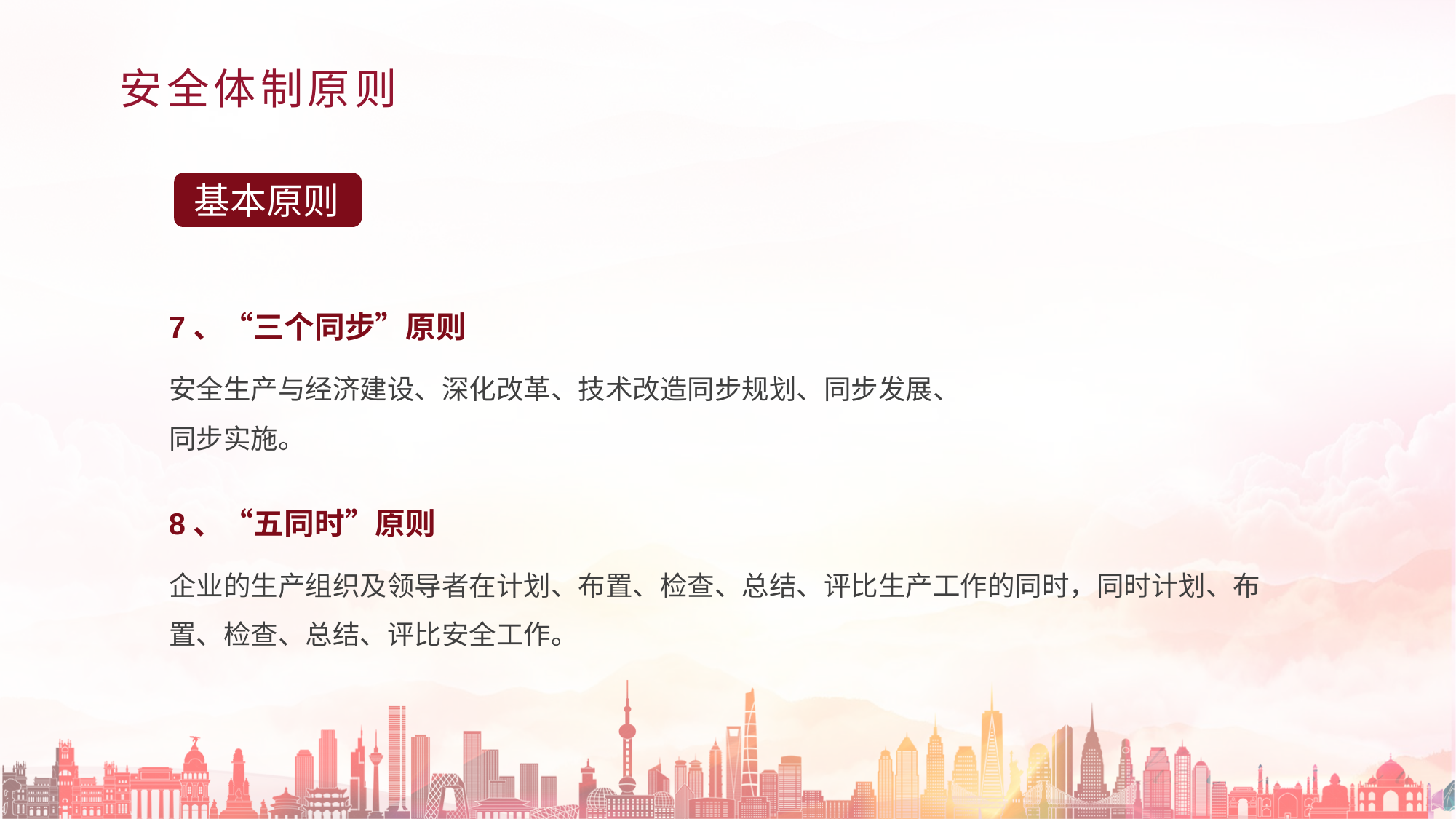

安全体制原则
基本原则

7、“三个同步”原则
安全生产与经济建设、深化改革、技术改造同步规划、同步发展、同步实施。
8、“五同时”原则
企业的生产组织及领导者在计划、布置、检查、总结、评比生产工作的同时，同时计划、布置、检查、总结、评比安全工作。